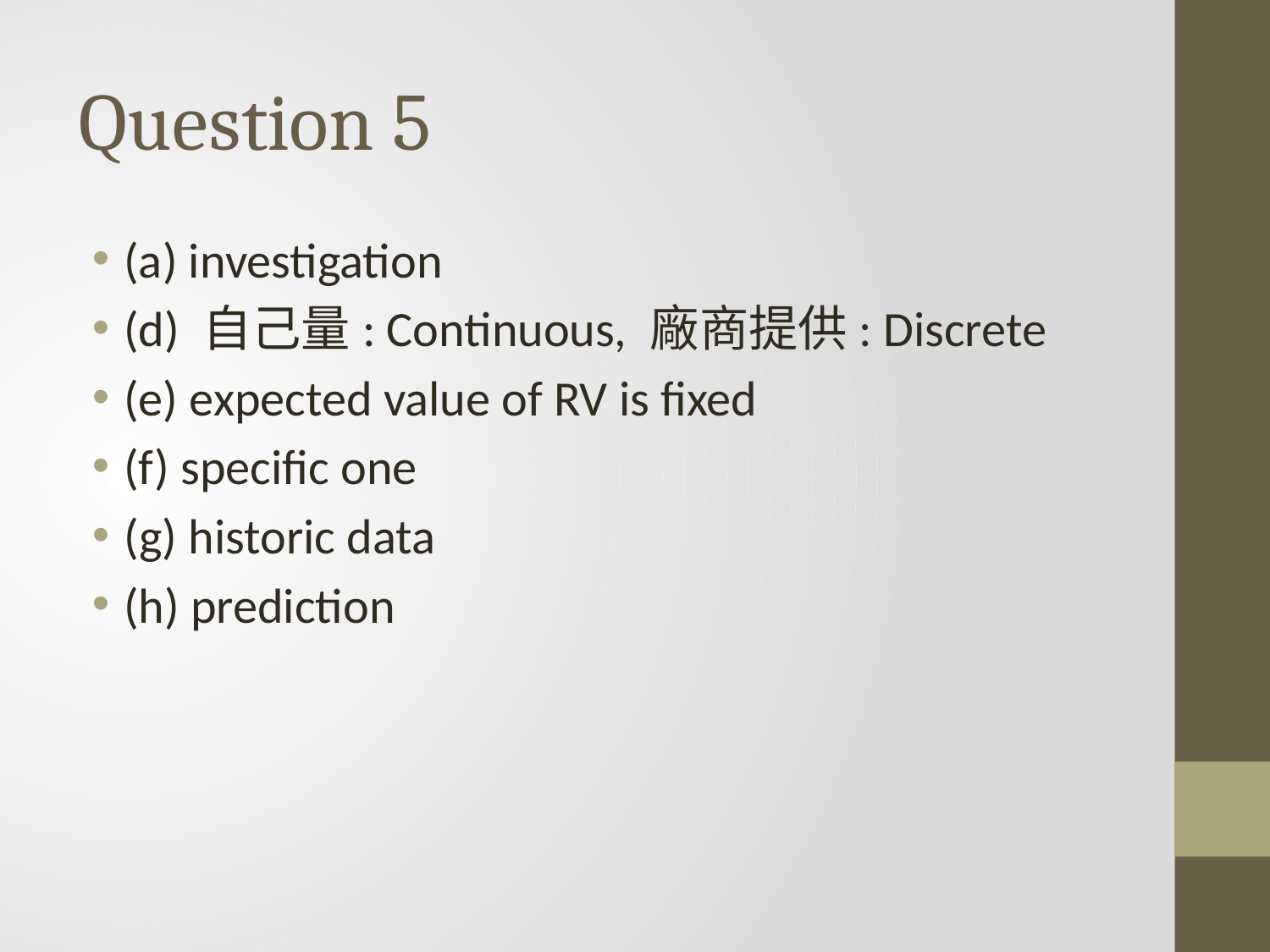

# Question 5
(a) investigation
(d) 自己量: Continuous, 廠商提供: Discrete
(e) expected value of RV is fixed
(f) specific one
(g) historic data
(h) prediction